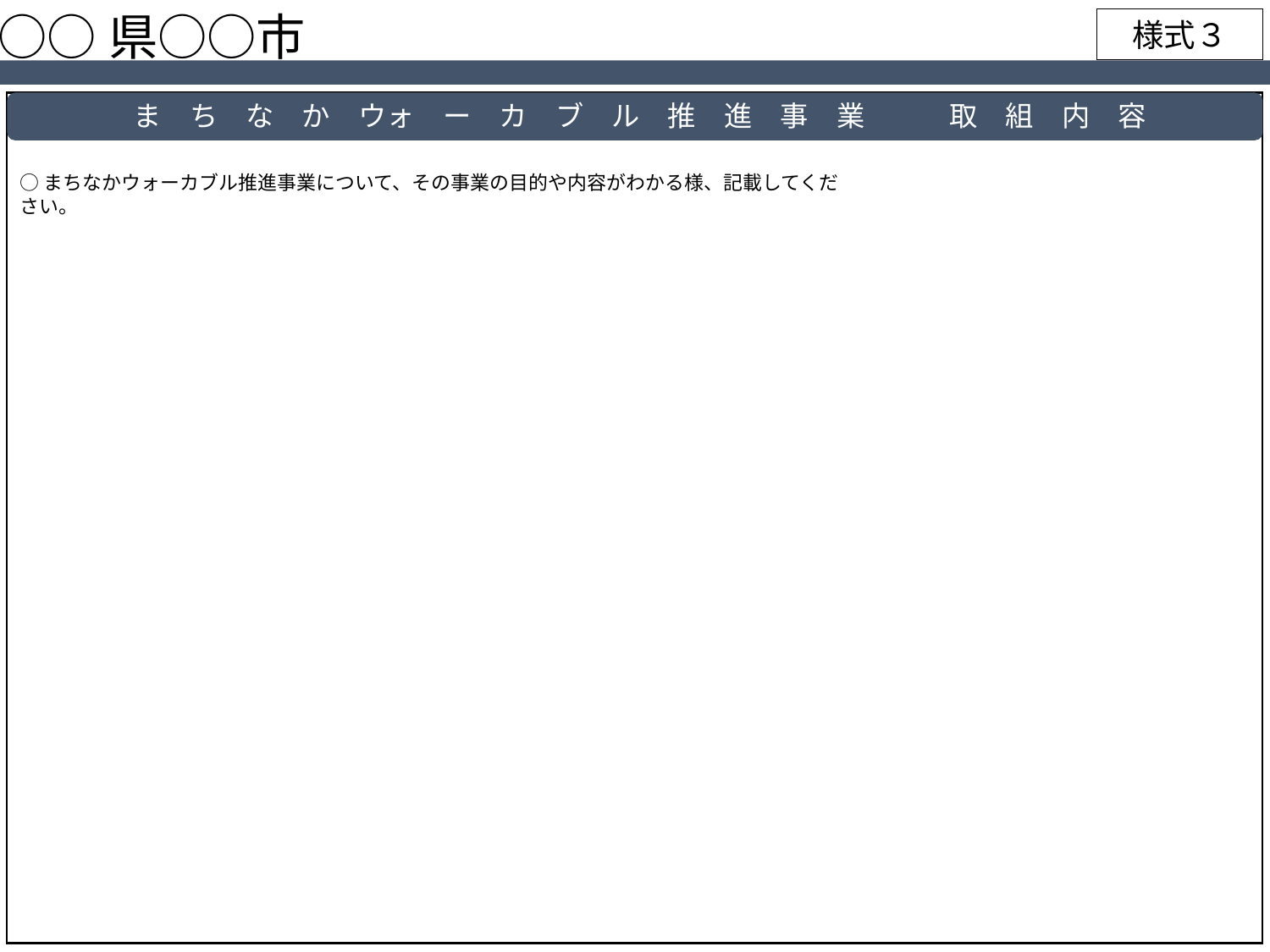

○○県○○市
様式３

ま　ち　な　か　ウォ　ー　カ　ブ　ル　推　進　事　業　　　取　組　内　容

○まちなかウォーカブル推進事業について、その事業の目的や内容がわかる様、記載してください。